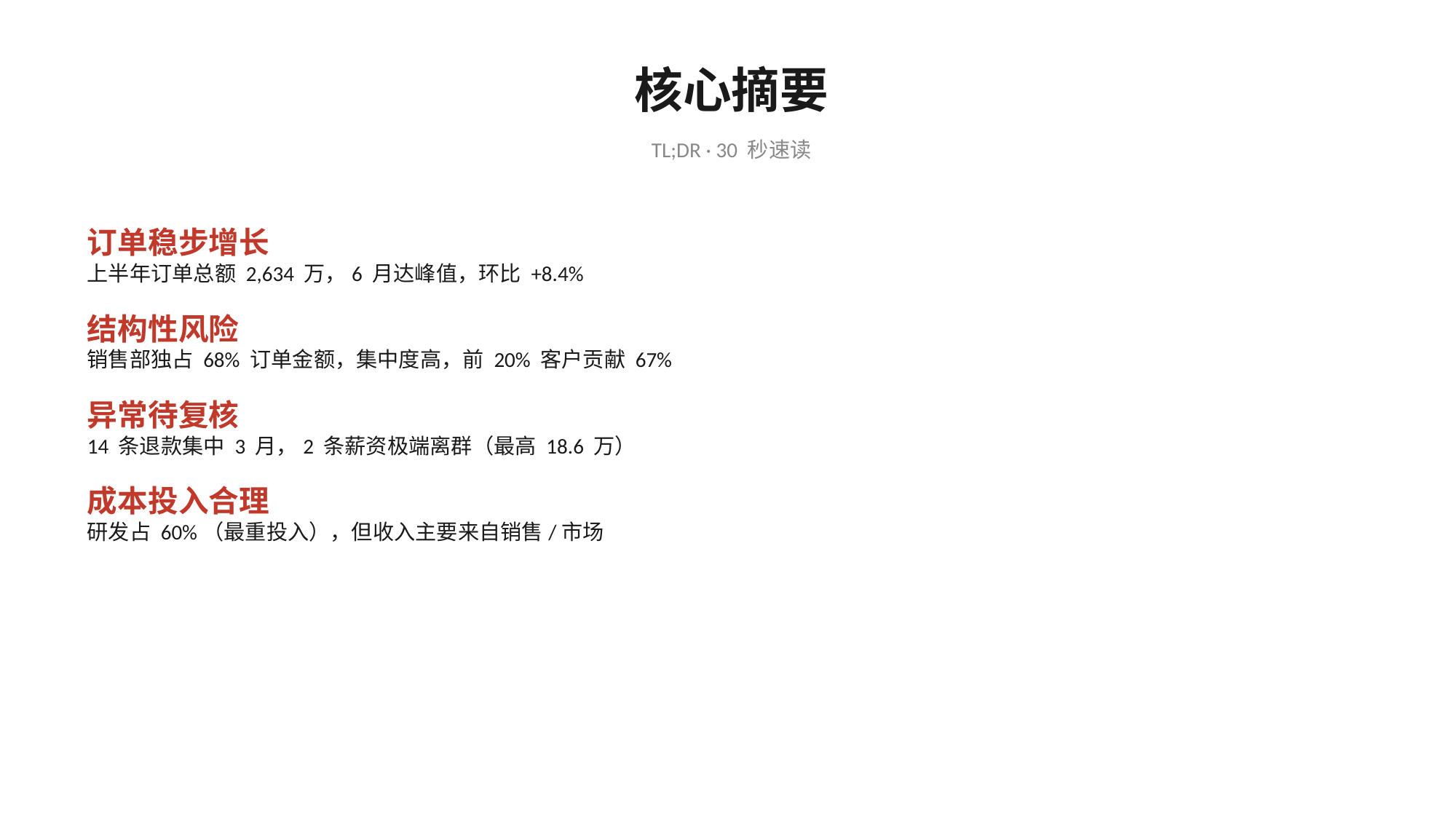

核心摘要
TL;DR · 30 秒速读
订单稳步增长
上半年订单总额 2,634 万，6 月达峰值，环比 +8.4%
结构性风险
销售部独占 68% 订单金额，集中度高，前 20% 客户贡献 67%
异常待复核
14 条退款集中 3 月，2 条薪资极端离群（最高 18.6 万）
成本投入合理
研发占 60%（最重投入），但收入主要来自销售/市场